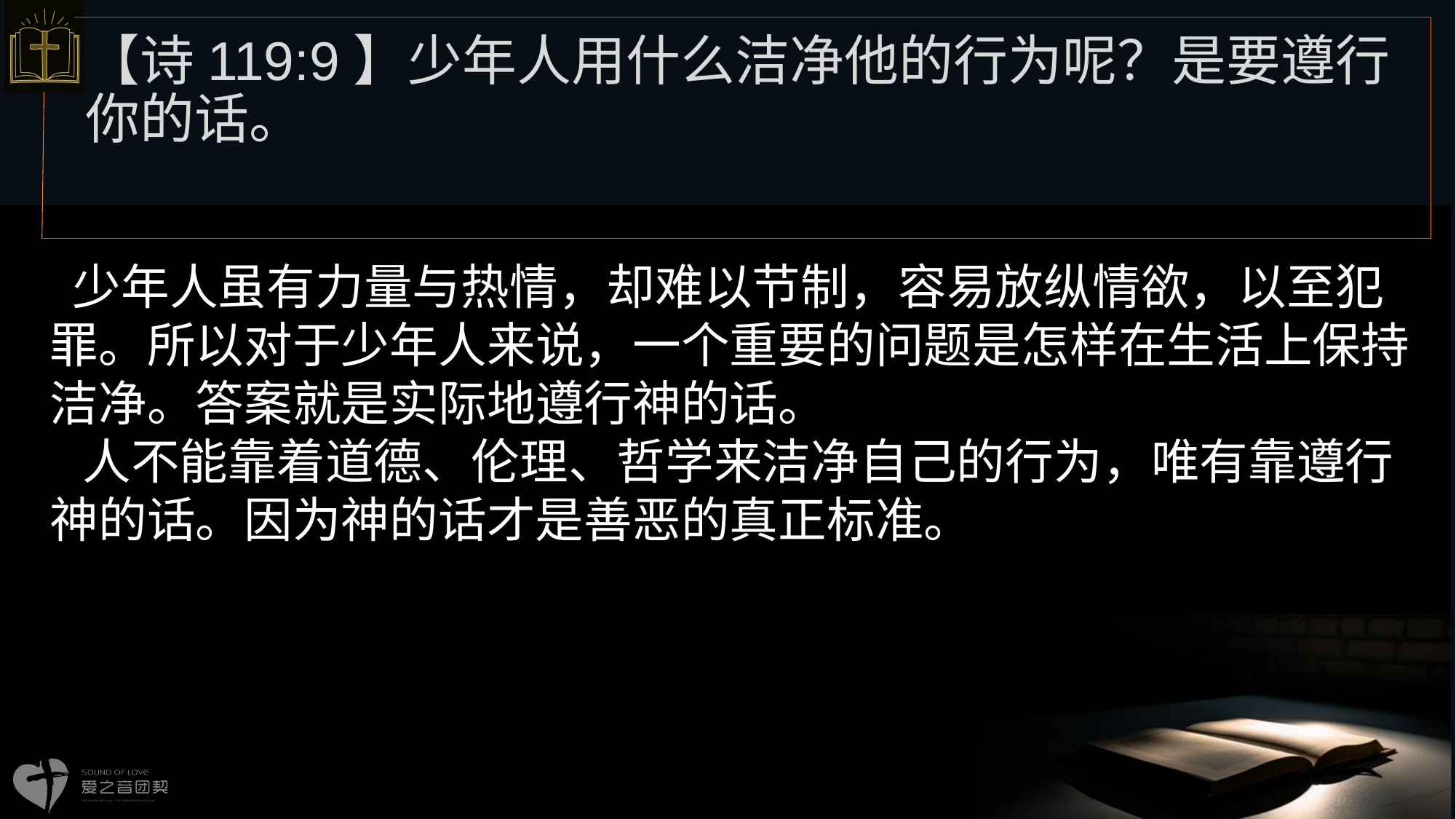

【诗119:9】少年人用什么洁净他的行为呢？是要遵行你的话。
# 少年人虽有力量与热情，却难以节制，容易放纵情欲，以至犯罪。所以对于少年人来说，一个重要的问题是怎样在生活上保持洁净。答案就是实际地遵行神的话。 人不能靠着道德、伦理、哲学来洁净自己的行为，唯有靠遵行神的话。因为神的话才是善恶的真正标准。